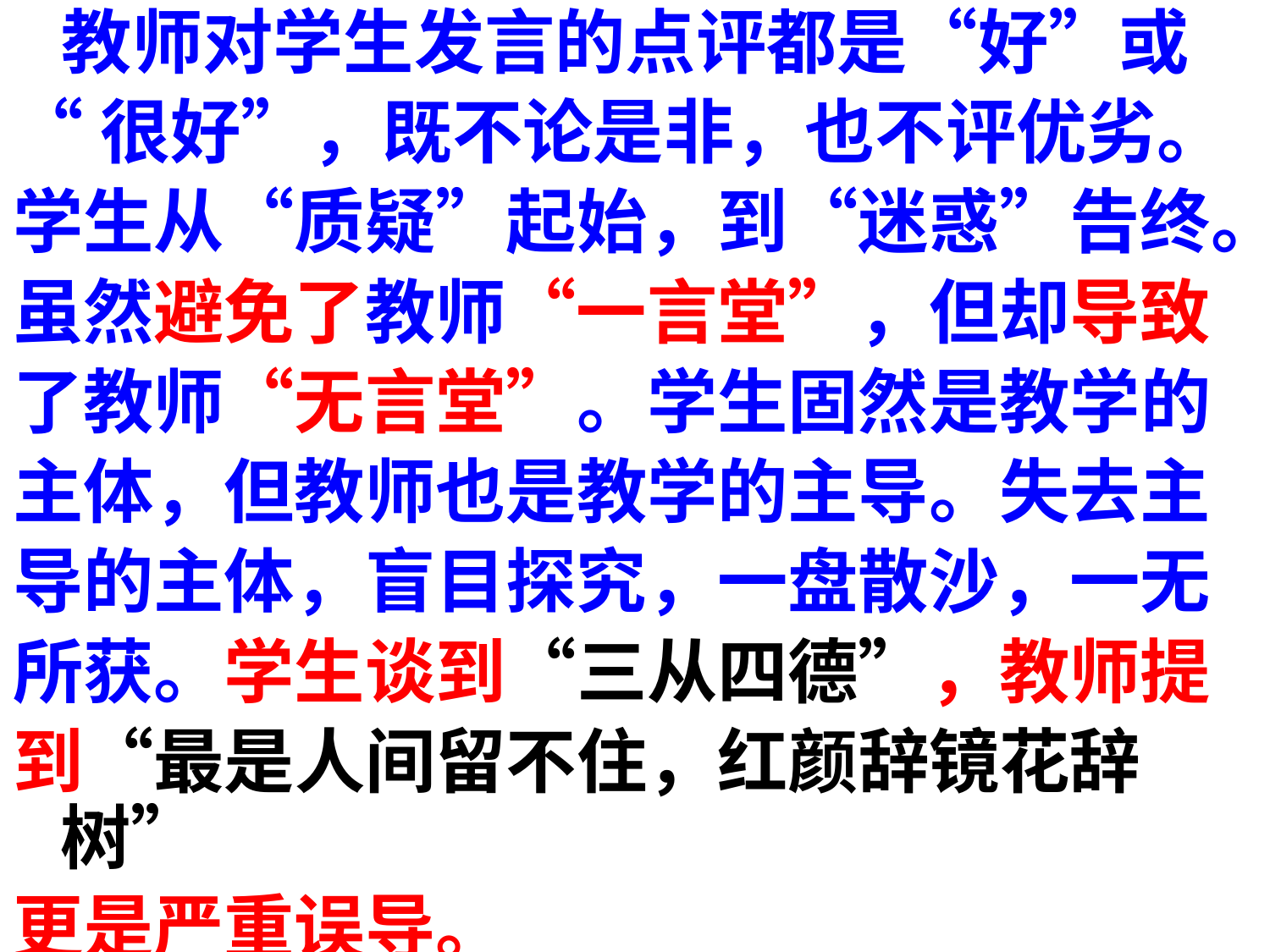

教师对学生发言的点评都是“好”或
“很好”，既不论是非，也不评优劣。
学生从“质疑”起始，到“迷惑”告终。
虽然避免了教师“一言堂”，但却导致
了教师“无言堂”。学生固然是教学的
主体，但教师也是教学的主导。失去主
导的主体，盲目探究，一盘散沙，一无
所获。学生谈到“三从四德”，教师提
到“最是人间留不住，红颜辞镜花辞树”
更是严重误导。